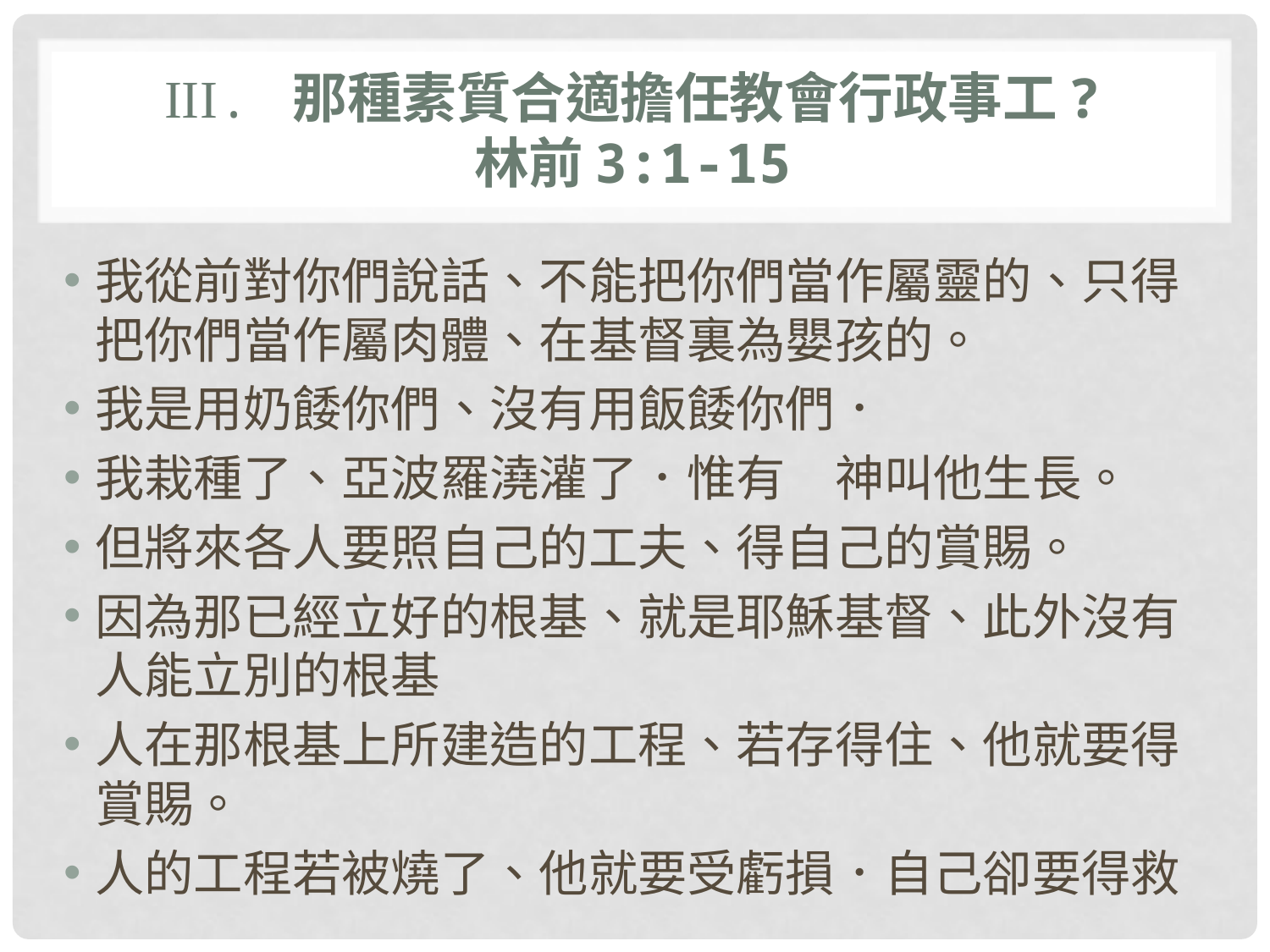

# III. 那種素質合適擔任教會行政事工? 林前3:1-15
我從前對你們說話、不能把你們當作屬靈的、只得把你們當作屬肉體、在基督裏為嬰孩的。
我是用奶餧你們、沒有用飯餧你們．
我栽種了、亞波羅澆灌了．惟有　神叫他生長。
但將來各人要照自己的工夫、得自己的賞賜。
因為那已經立好的根基、就是耶穌基督、此外沒有人能立別的根基
人在那根基上所建造的工程、若存得住、他就要得賞賜。
人的工程若被燒了、他就要受虧損．自己卻要得救